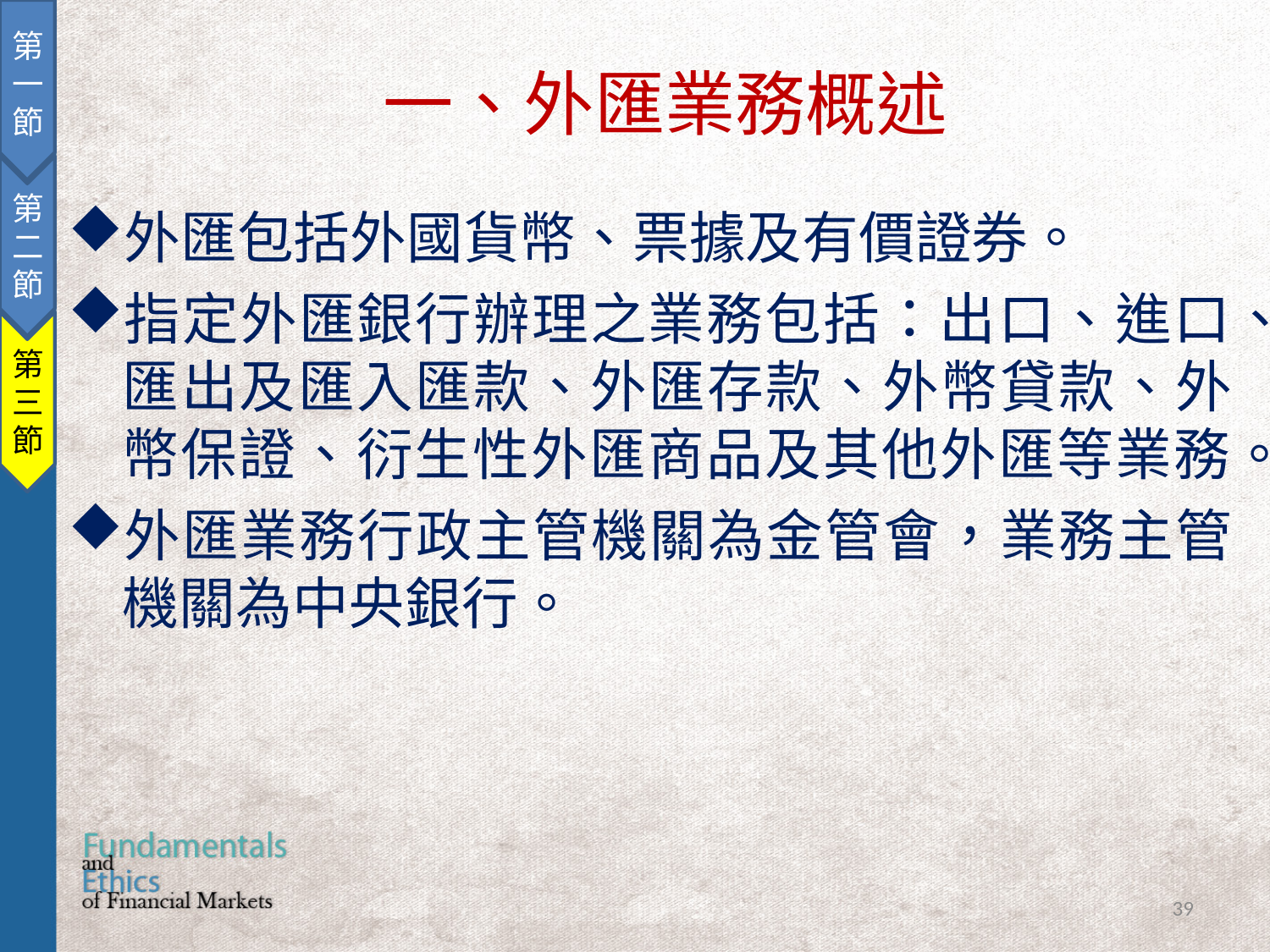

第一節
第二節
第三節
一、外匯業務概述
外匯包括外國貨幣、票據及有價證券。
指定外匯銀行辦理之業務包括：出口、進口、匯出及匯入匯款、外匯存款、外幣貸款、外幣保證、衍生性外匯商品及其他外匯等業務。
外匯業務行政主管機關為金管會，業務主管機關為中央銀行。
39